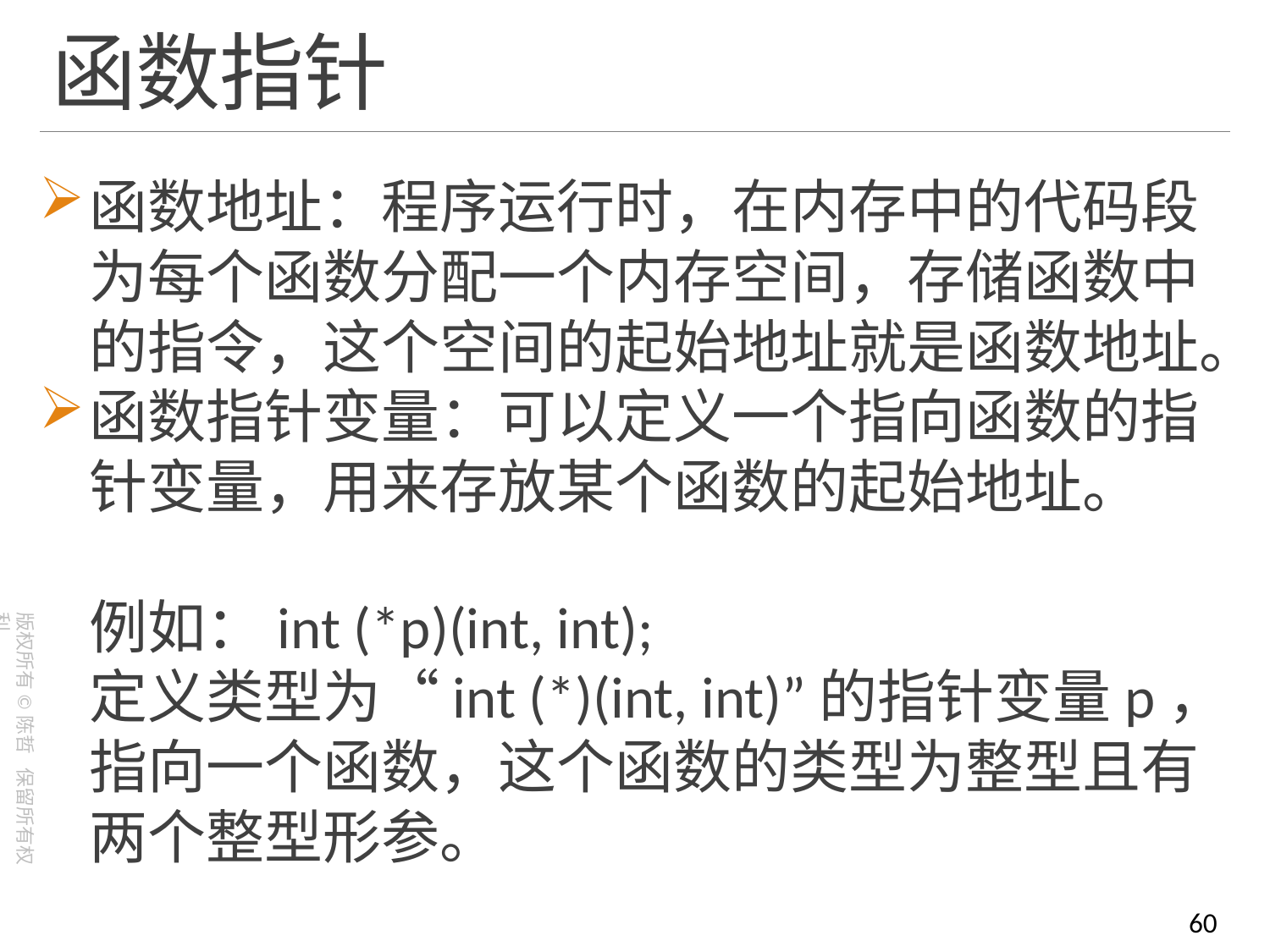

# 函数指针
函数地址：程序运行时，在内存中的代码段为每个函数分配一个内存空间，存储函数中的指令，这个空间的起始地址就是函数地址。
函数指针变量：可以定义一个指向函数的指针变量，用来存放某个函数的起始地址。

例如：int (*p)(int, int);
定义类型为“int (*)(int, int)”的指针变量p，指向一个函数，这个函数的类型为整型且有两个整型形参。

60